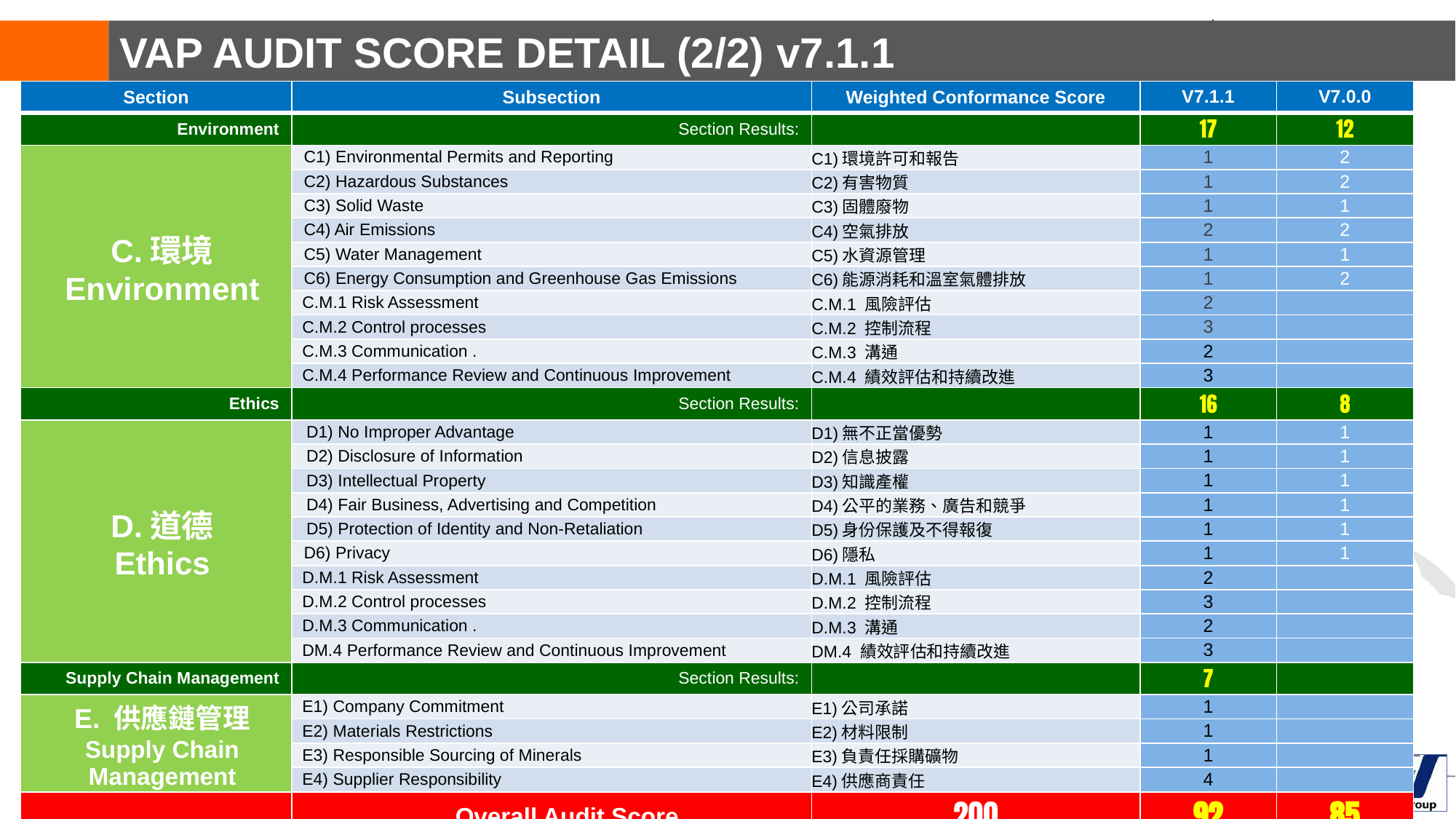

# VAP AUDIT SCORE DETAIL (2/2) v7.1.1
| Section | Subsection | Weighted Conformance Score | V7.1.1 | V7.0.0 |
| --- | --- | --- | --- | --- |
| Environment | Section Results: |  | 17 | 12 |
| C.環境 Environment | C1) Environmental Permits and Reporting | C1)環境許可和報告 | 1 | 2 |
|  | C2) Hazardous Substances | C2)有害物質 | 1 | 2 |
|  | C3) Solid Waste | C3)固體廢物 | 1 | 1 |
|  | C4) Air Emissions | C4)空氣排放 | 2 | 2 |
|  | C5) Water Management | C5)水資源管理 | 1 | 1 |
|  | C6) Energy Consumption and Greenhouse Gas Emissions | C6)能源消耗和溫室氣體排放 | 1 | 2 |
|  | C.M.1 Risk Assessment | C.M.1 風險評估 | 2 |  |
|  | C.M.2 Control processes | C.M.2 控制流程 | 3 |  |
|  | C.M.3 Communication . | C.M.3 溝通 | 2 |  |
|  | C.M.4 Performance Review and Continuous Improvement | C.M.4 績效評估和持續改進 | 3 |  |
| Ethics | Section Results: |  | 16 | 8 |
| D.道德 Ethics | D1) No Improper Advantage | D1)無不正當優勢 | 1 | 1 |
|  | D2) Disclosure of Information | D2)信息披露 | 1 | 1 |
|  | D3) Intellectual Property | D3)知識產權 | 1 | 1 |
|  | D4) Fair Business, Advertising and Competition | D4)公平的業務、廣告和競爭 | 1 | 1 |
|  | D5) Protection of Identity and Non-Retaliation | D5)身份保護及不得報復 | 1 | 1 |
|  | D6) Privacy | D6)隱私 | 1 | 1 |
|  | D.M.1 Risk Assessment | D.M.1 風險評估 | 2 |  |
|  | D.M.2 Control processes | D.M.2 控制流程 | 3 |  |
|  | D.M.3 Communication . | D.M.3 溝通 | 2 |  |
|  | DM.4 Performance Review and Continuous Improvement | DM.4 績效評估和持續改進 | 3 |  |
| Supply Chain Management | Section Results: |  | 7 |  |
| E. 供應鏈管理 Supply Chain Management | E1) Company Commitment | E1)公司承諾 | 1 |  |
|  | E2) Materials Restrictions | E2)材料限制 | 1 |  |
|  | E3) Responsible Sourcing of Minerals | E3)負責任採購礦物 | 1 |  |
|  | E4) Supplier Responsibility | E4)供應商責任 | 4 |  |
|  | Overall Audit Score | 200 | 92 | 85 |